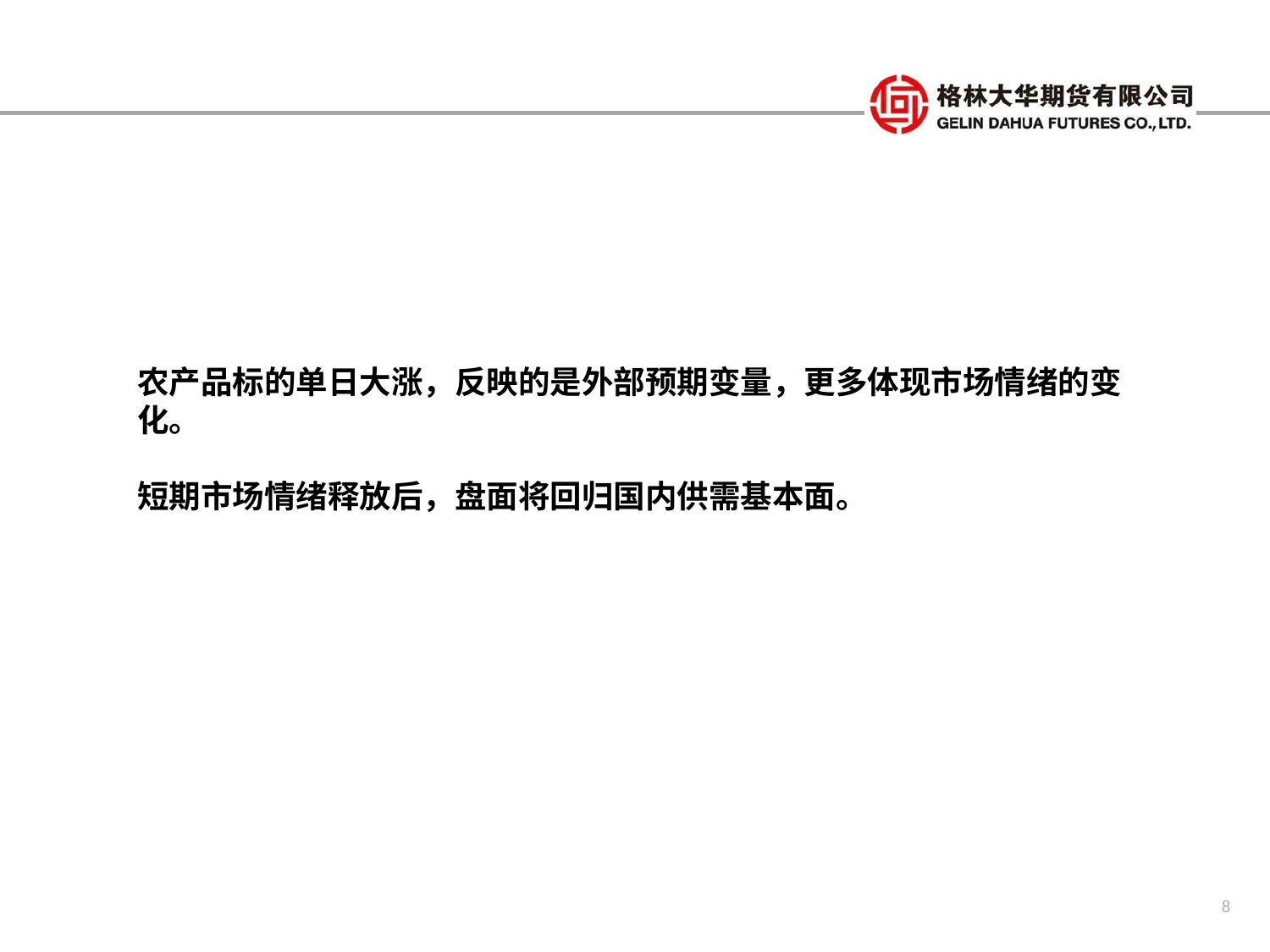

农产品标的单日大涨，反映的是外部预期变量，更多体现市场情绪的变化。

短期市场情绪释放后，盘面将回归国内供需基本面。
8